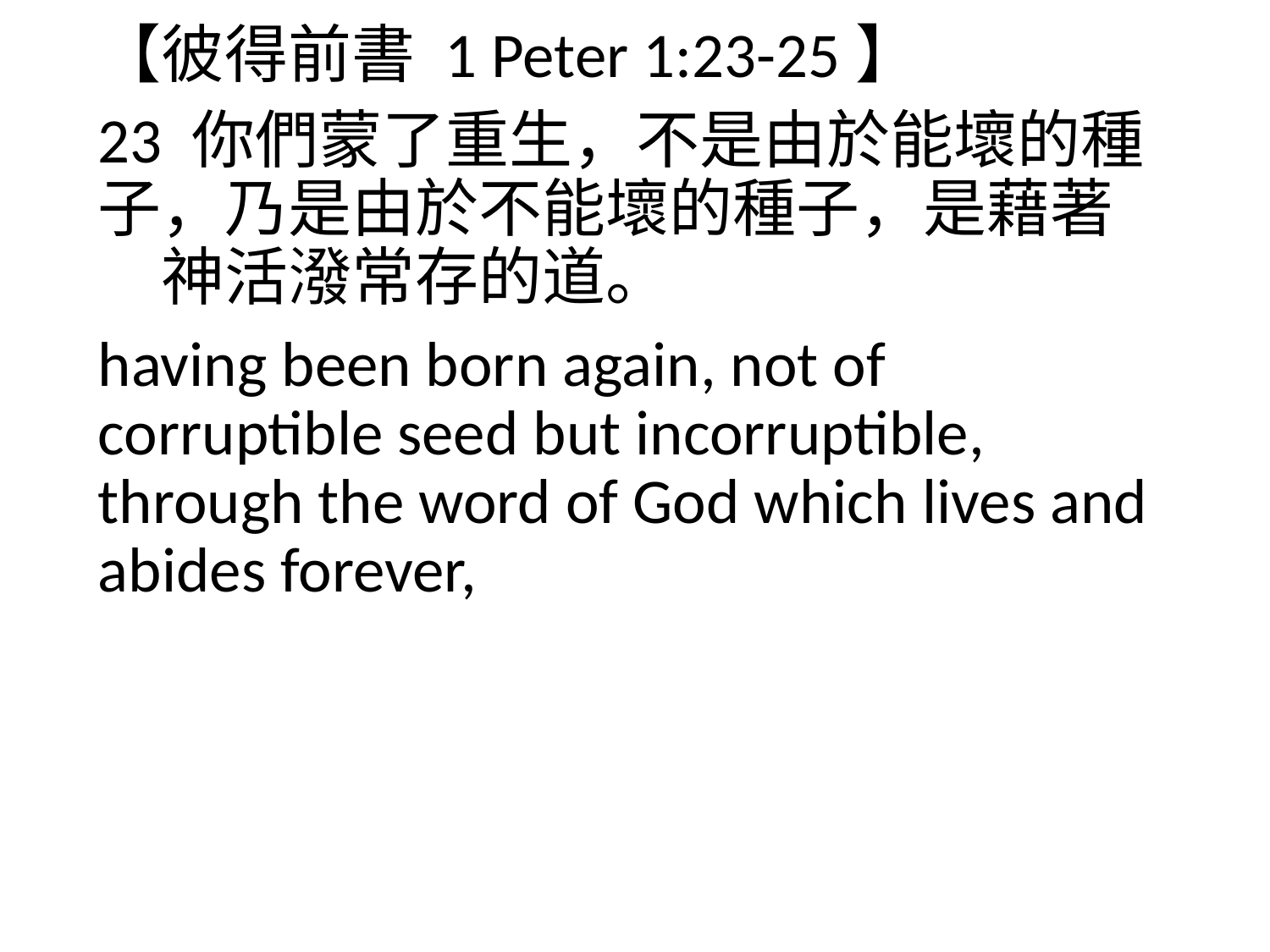

【彼得前書 1 Peter 1:23-25】
23 你們蒙了重生，不是由於能壞的種子，乃是由於不能壞的種子，是藉著　神活潑常存的道。
having been born again, not of corruptible seed but incorruptible, through the word of God which lives and abides forever,